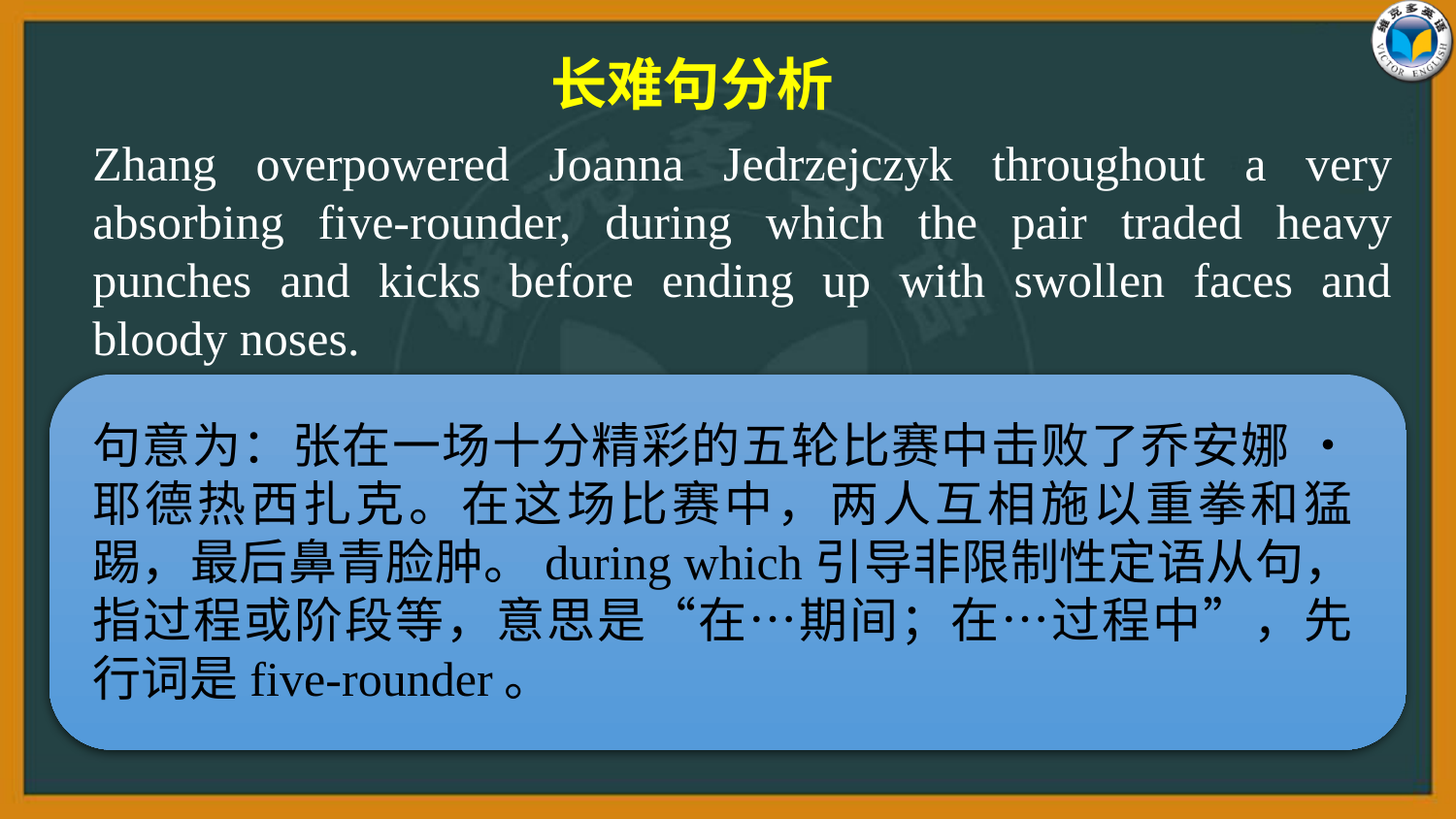

长难句分析
Zhang overpowered Joanna Jedrzejczyk throughout a very absorbing five-rounder, during which the pair traded heavy punches and kicks before ending up with swollen faces and bloody noses.

句意为：张在一场十分精彩的五轮比赛中击败了乔安娜 • 耶德热西扎克。在这场比赛中，两人互相施以重拳和猛踢，最后鼻青脸肿。during which引导非限制性定语从句，指过程或阶段等，意思是“在…期间；在…过程中”，先行词是five-rounder。